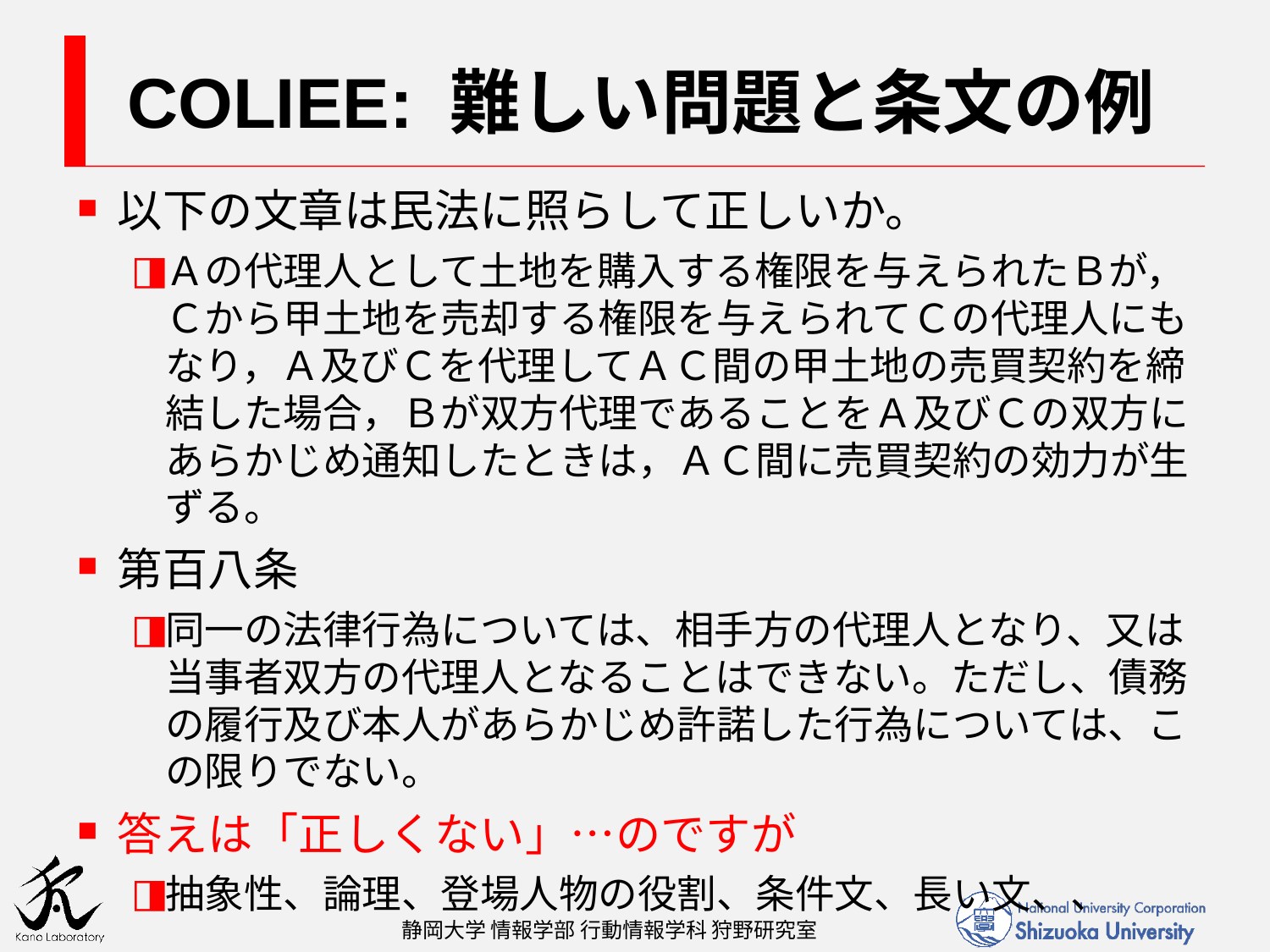

# COLIEE: 難しい問題と条文の例
以下の文章は民法に照らして正しいか。
Ａの代理人として土地を購入する権限を与えられたＢが，Ｃから甲土地を売却する権限を与えられてＣの代理人にもなり，Ａ及びＣを代理してＡＣ間の甲土地の売買契約を締結した場合，Ｂが双方代理であることをＡ及びＣの双方にあらかじめ通知したときは，ＡＣ間に売買契約の効力が生ずる。
第百八条
同一の法律行為については、相手方の代理人となり、又は当事者双方の代理人となることはできない。ただし、債務の履行及び本人があらかじめ許諾した行為については、この限りでない。
答えは「正しくない」…のですが
抽象性、論理、登場人物の役割、条件文、長い文、、